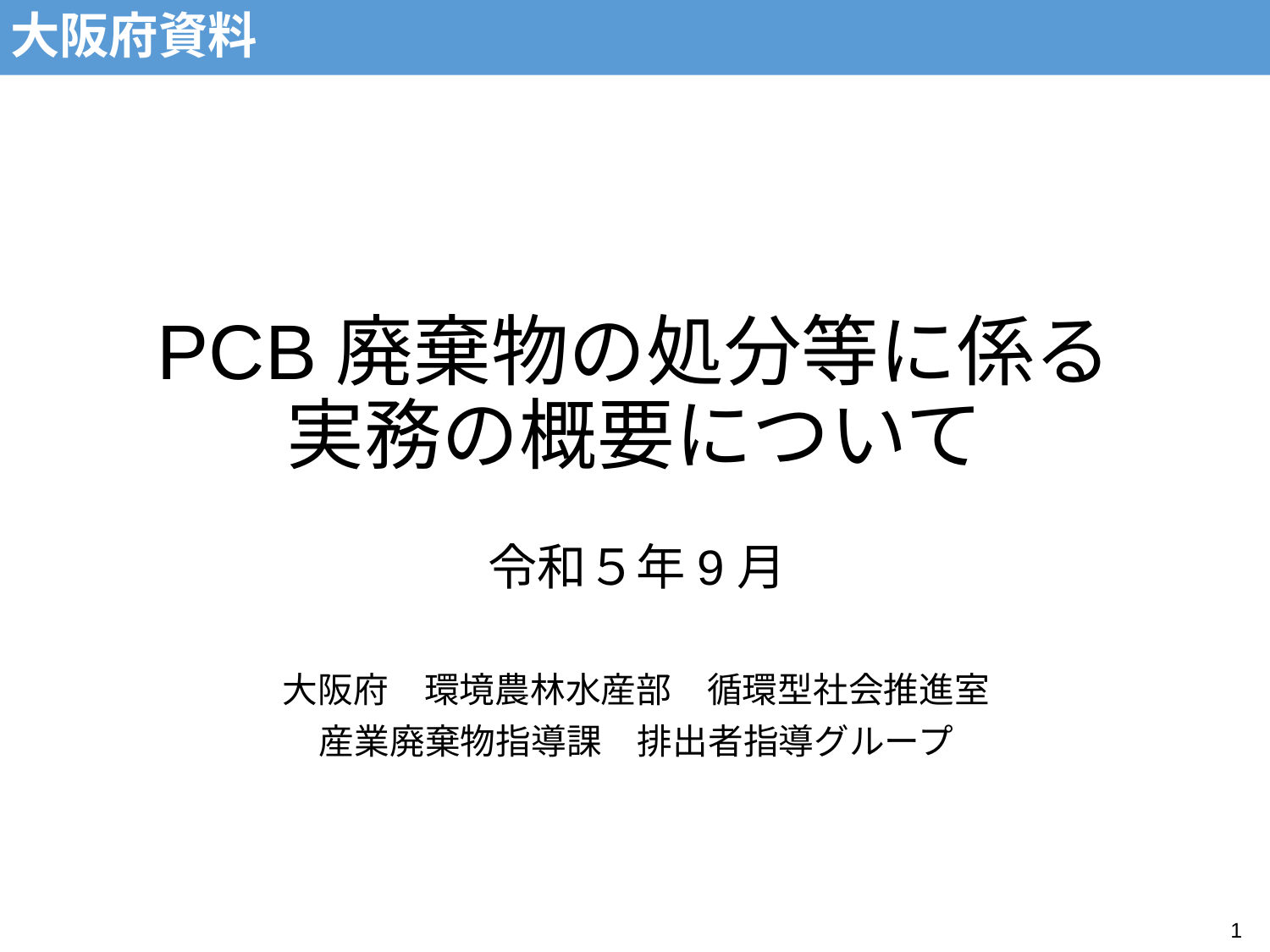

大阪府資料
# PCB廃棄物の処分等に係る 実務の概要について
令和５年9月
大阪府　環境農林水産部　循環型社会推進室
産業廃棄物指導課　排出者指導グループ

1